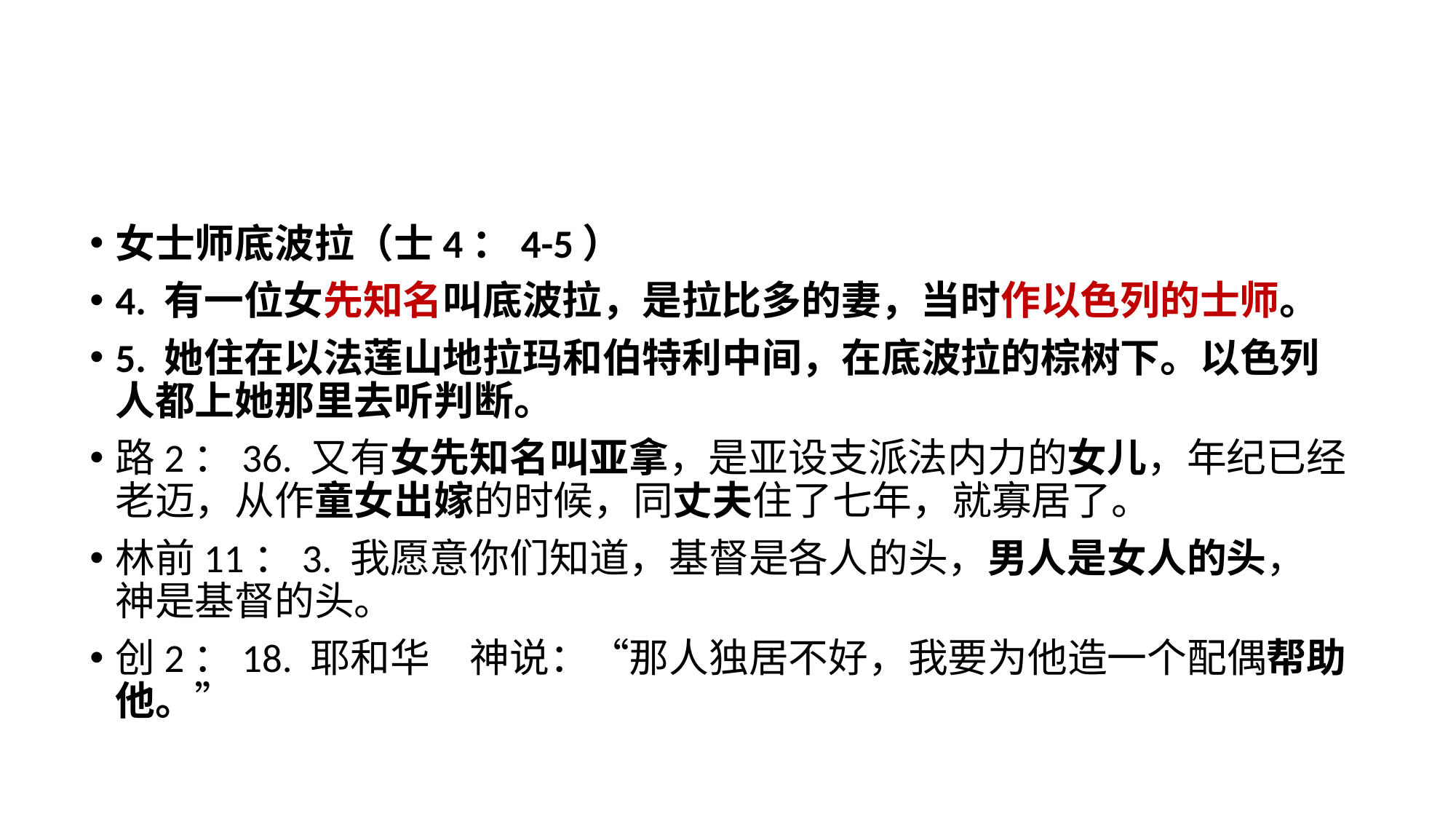

女士师底波拉（士4：4-5）
4. 有一位女先知名叫底波拉，是拉比多的妻，当时作以色列的士师。
5. 她住在以法莲山地拉玛和伯特利中间，在底波拉的棕树下。以色列人都上她那里去听判断。
路2：36. 又有女先知名叫亚拿，是亚设支派法内力的女儿，年纪已经老迈，从作童女出嫁的时候，同丈夫住了七年，就寡居了。
林前11：3. 我愿意你们知道，基督是各人的头，男人是女人的头，　神是基督的头。
创2：18. 耶和华　神说：“那人独居不好，我要为他造一个配偶帮助他。”